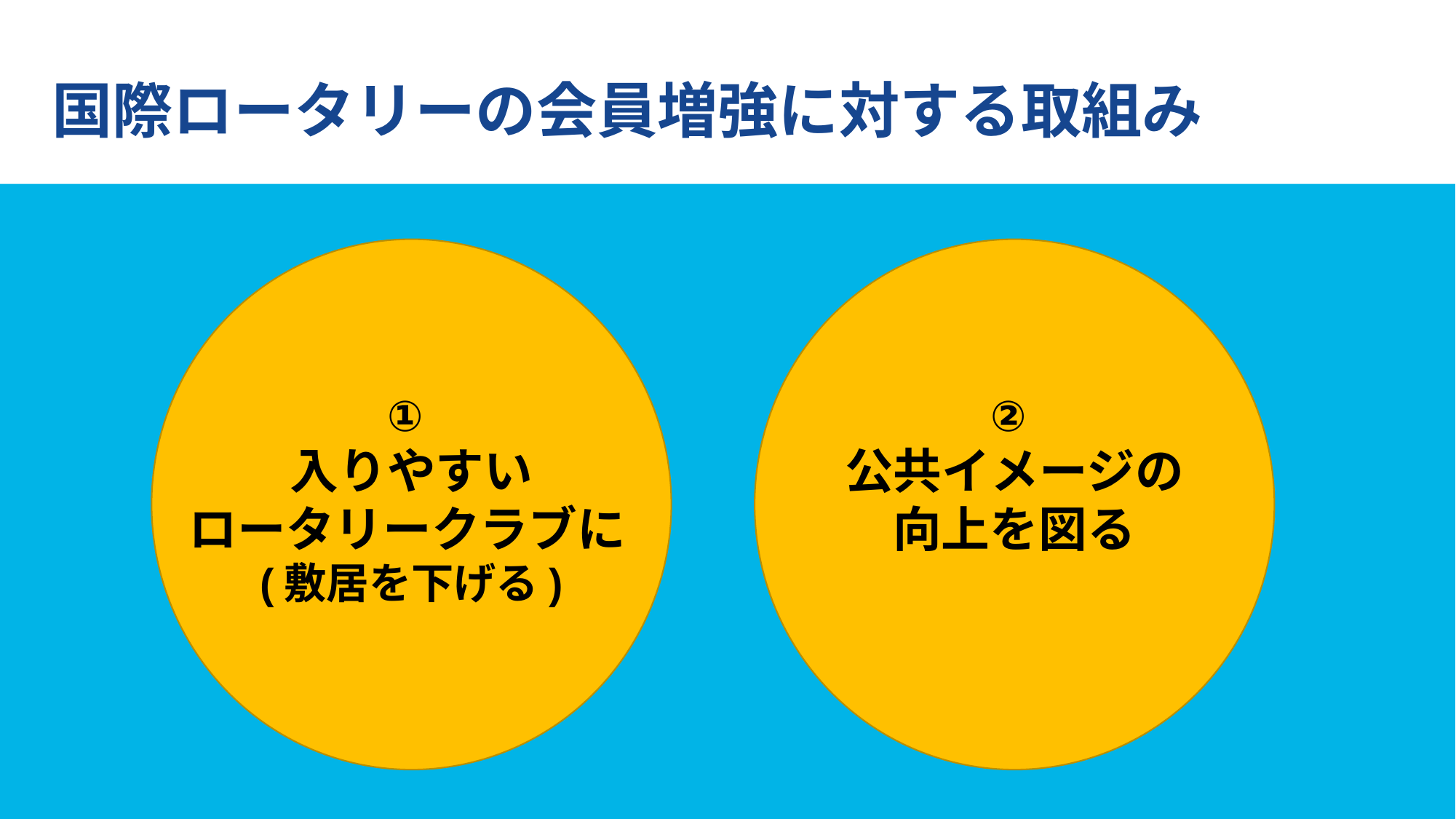

# 国際ロータリーの会員増強に対する取組み

①
入りやすい
ロータリークラブに(敷居を下げる)
②
公共イメージの
向上を図る